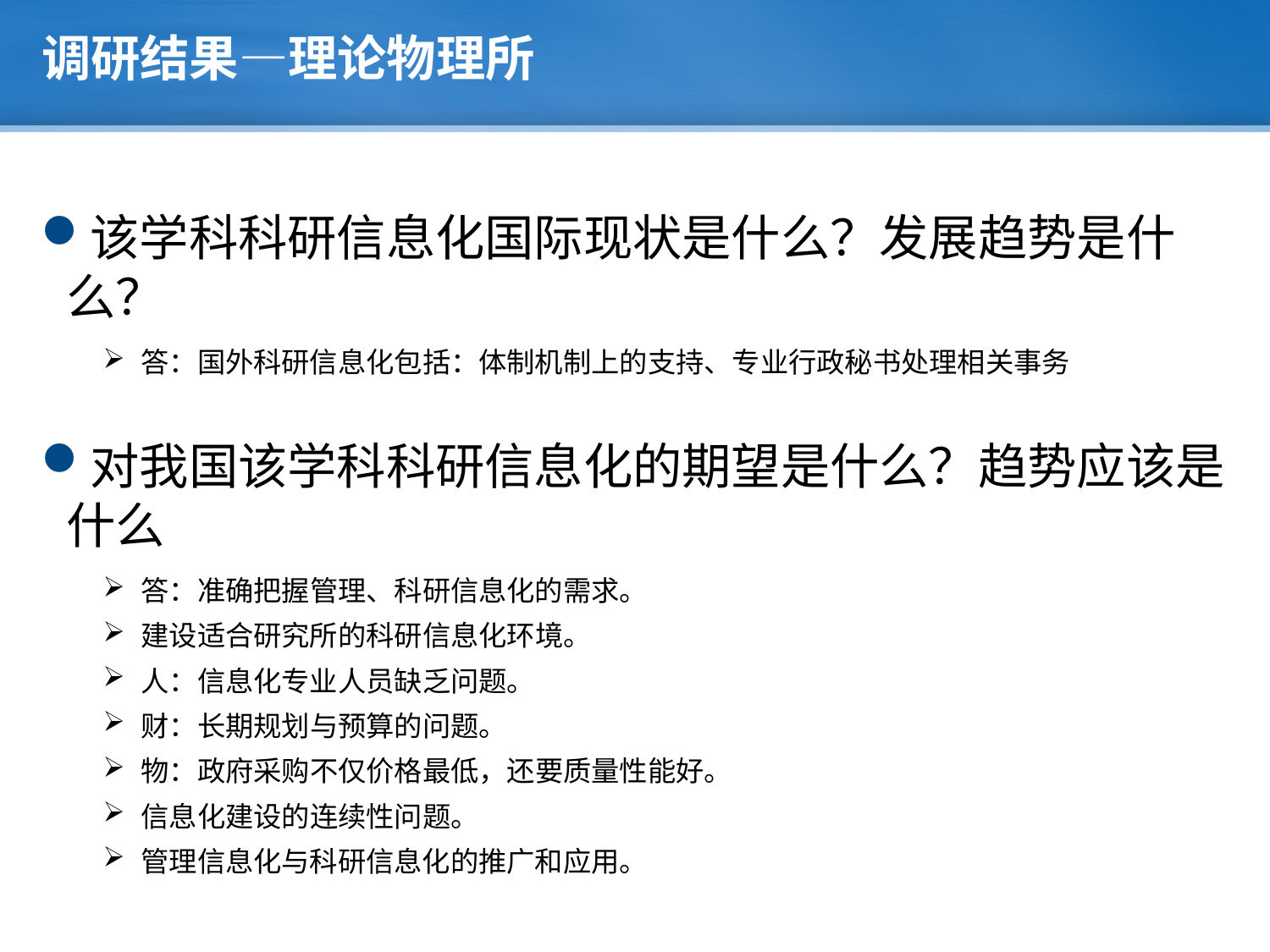

# 调研结果—理论物理所
该学科科研信息化国际现状是什么？发展趋势是什么？
答：国外科研信息化包括：体制机制上的支持、专业行政秘书处理相关事务

对我国该学科科研信息化的期望是什么？趋势应该是什么
答：准确把握管理、科研信息化的需求。
建设适合研究所的科研信息化环境。
人：信息化专业人员缺乏问题。
财：长期规划与预算的问题。
物：政府采购不仅价格最低，还要质量性能好。
信息化建设的连续性问题。
管理信息化与科研信息化的推广和应用。